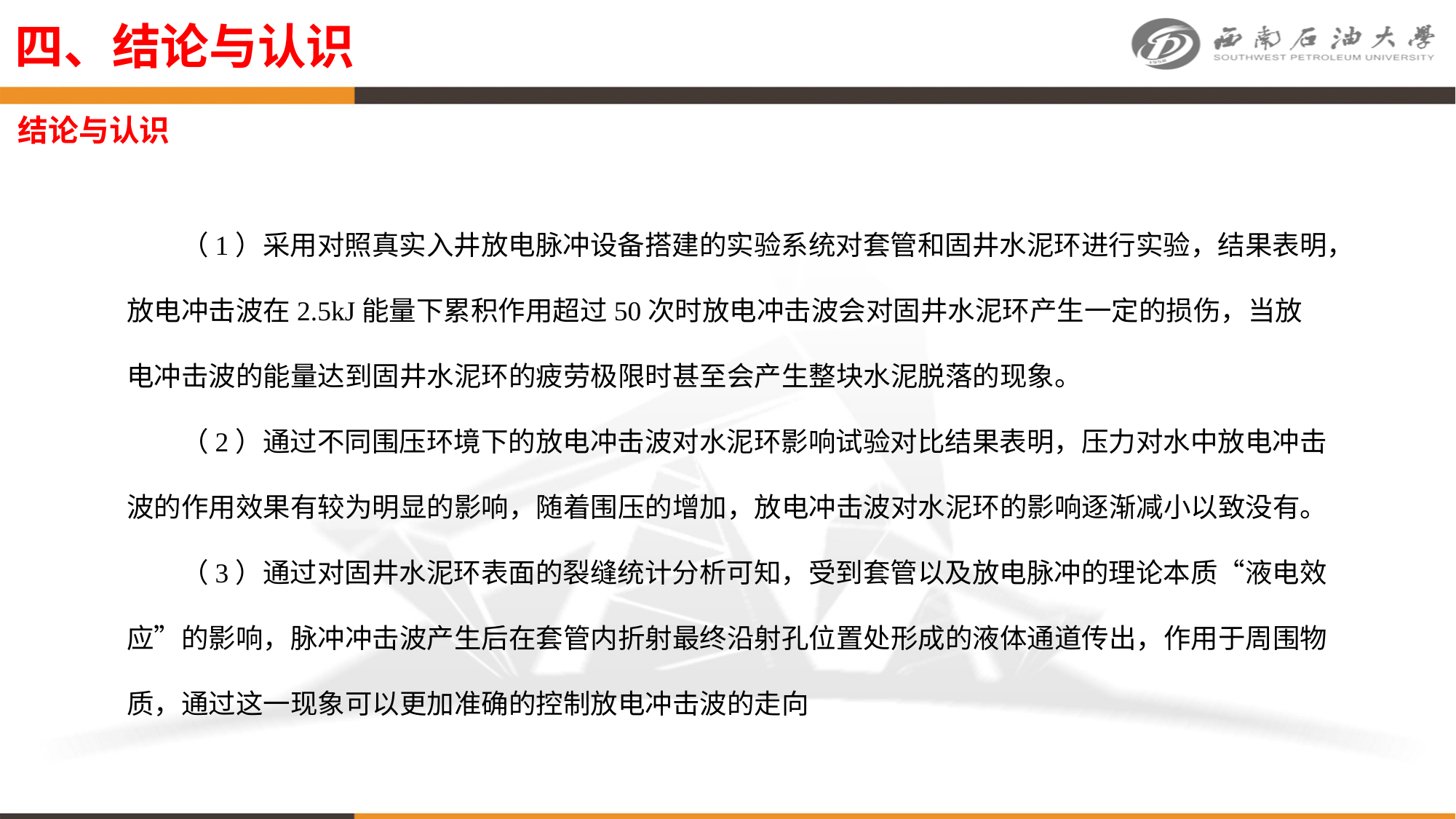

四、结论与认识
结论与认识
（1）采用对照真实入井放电脉冲设备搭建的实验系统对套管和固井水泥环进行实验，结果表明，放电冲击波在2.5kJ能量下累积作用超过50次时放电冲击波会对固井水泥环产生一定的损伤，当放电冲击波的能量达到固井水泥环的疲劳极限时甚至会产生整块水泥脱落的现象。
（2）通过不同围压环境下的放电冲击波对水泥环影响试验对比结果表明，压力对水中放电冲击波的作用效果有较为明显的影响，随着围压的增加，放电冲击波对水泥环的影响逐渐减小以致没有。
（3）通过对固井水泥环表面的裂缝统计分析可知，受到套管以及放电脉冲的理论本质“液电效应”的影响，脉冲冲击波产生后在套管内折射最终沿射孔位置处形成的液体通道传出，作用于周围物质，通过这一现象可以更加准确的控制放电冲击波的走向